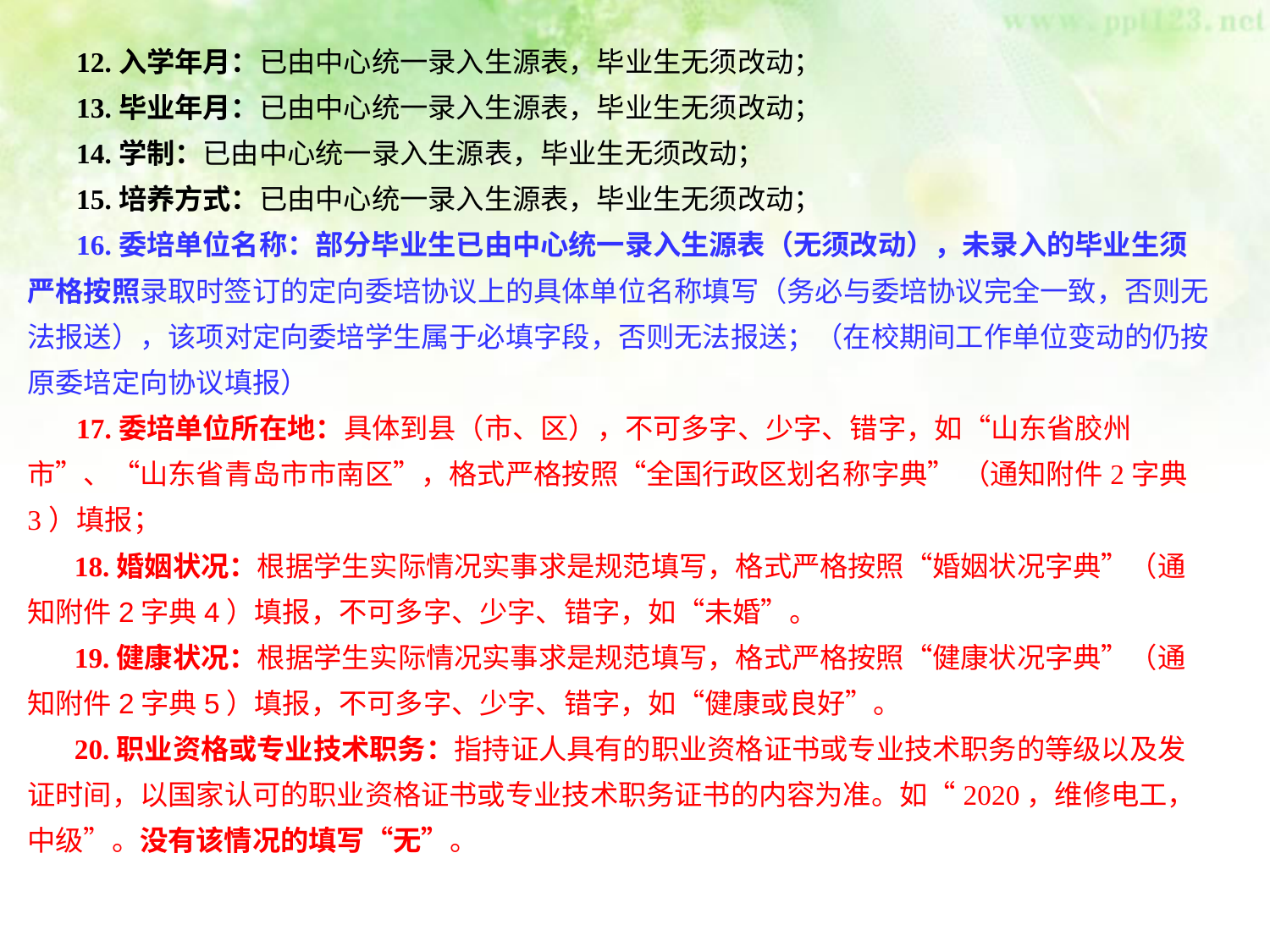

12.入学年月：已由中心统一录入生源表，毕业生无须改动；
13.毕业年月：已由中心统一录入生源表，毕业生无须改动；
14.学制：已由中心统一录入生源表，毕业生无须改动；
15.培养方式：已由中心统一录入生源表，毕业生无须改动；
16.委培单位名称：部分毕业生已由中心统一录入生源表（无须改动），未录入的毕业生须严格按照录取时签订的定向委培协议上的具体单位名称填写（务必与委培协议完全一致，否则无法报送），该项对定向委培学生属于必填字段，否则无法报送；（在校期间工作单位变动的仍按原委培定向协议填报）
17.委培单位所在地：具体到县（市、区），不可多字、少字、错字，如“山东省胶州市”、“山东省青岛市市南区”，格式严格按照“全国行政区划名称字典” （通知附件2字典3）填报；
      18.婚姻状况：根据学生实际情况实事求是规范填写，格式严格按照“婚姻状况字典”（通知附件2字典4）填报，不可多字、少字、错字，如“未婚”。
      19.健康状况：根据学生实际情况实事求是规范填写，格式严格按照“健康状况字典”（通知附件2字典5）填报，不可多字、少字、错字，如“健康或良好”。
      20.职业资格或专业技术职务：指持证人具有的职业资格证书或专业技术职务的等级以及发证时间，以国家认可的职业资格证书或专业技术职务证书的内容为准。如“2020，维修电工，中级”。没有该情况的填写“无”。